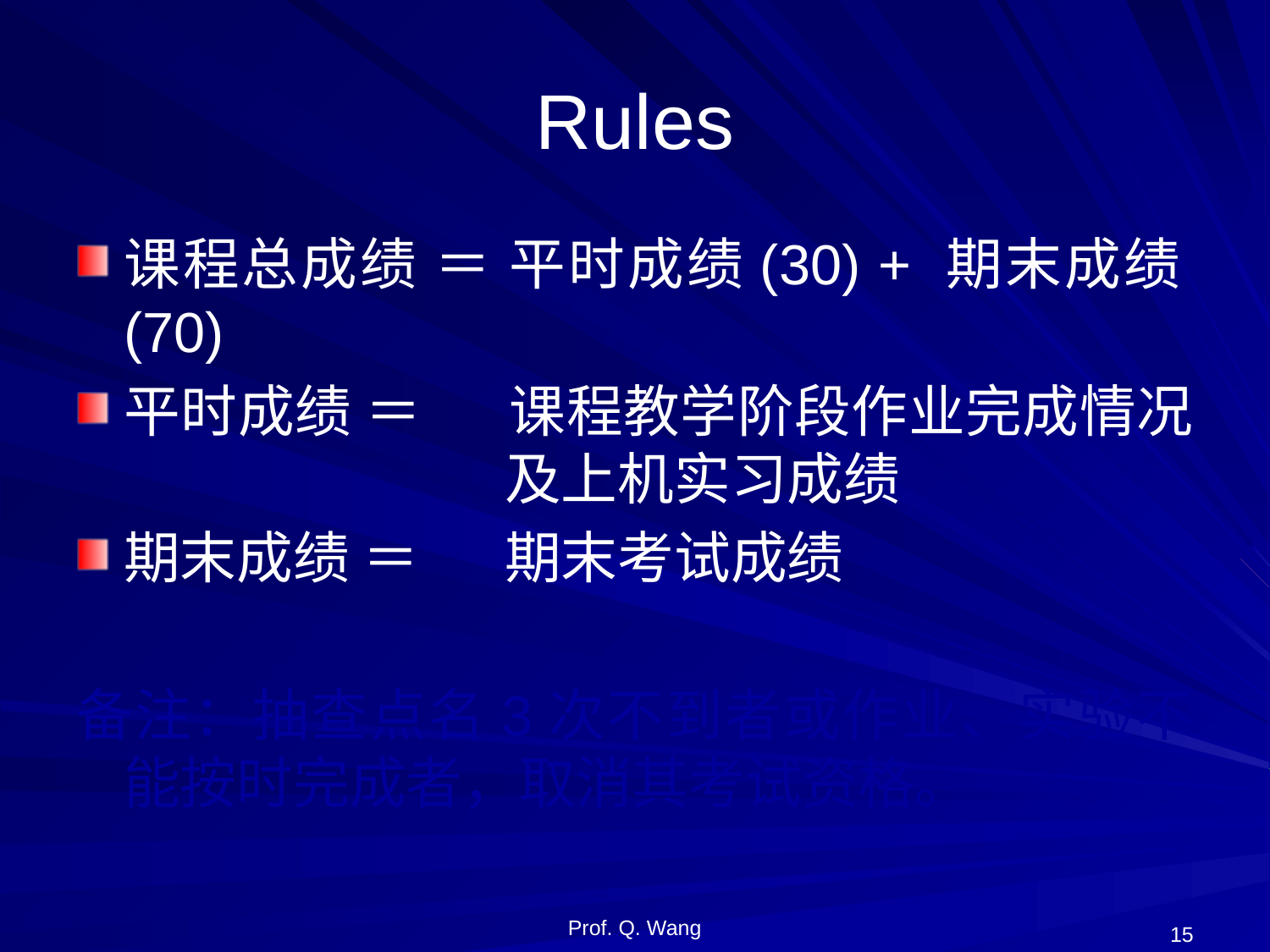

# Rules
课程总成绩 ＝ 平时成绩(30) + 期末成绩(70)
平时成绩 ＝ 	课程教学阶段作业完成情况  			及上机实习成绩
期末成绩 ＝ 	期末考试成绩

备注：抽查点名3次不到者或作业、实验不能按时完成者，取消其考试资格。

Prof. Q. Wang
15